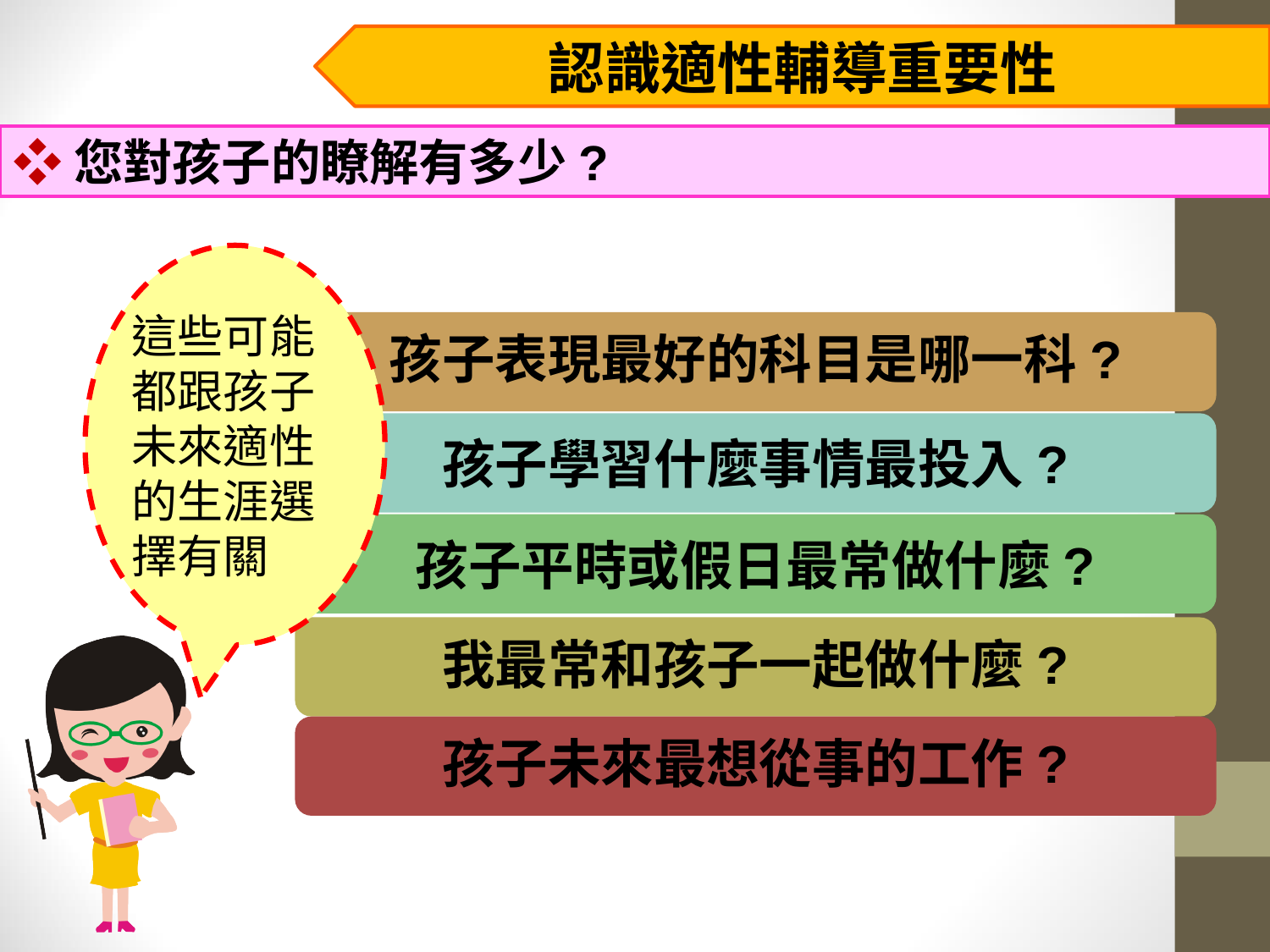

認識適性輔導重要性
❖您對孩子的瞭解有多少?
這些可能都跟孩子未來適性的生涯選擇有關
孩子表現最好的科目是哪一科?
孩子學習什麼事情最投入?
孩子平時或假日最常做什麼?
我最常和孩子一起做什麼?
孩子未來最想從事的工作?